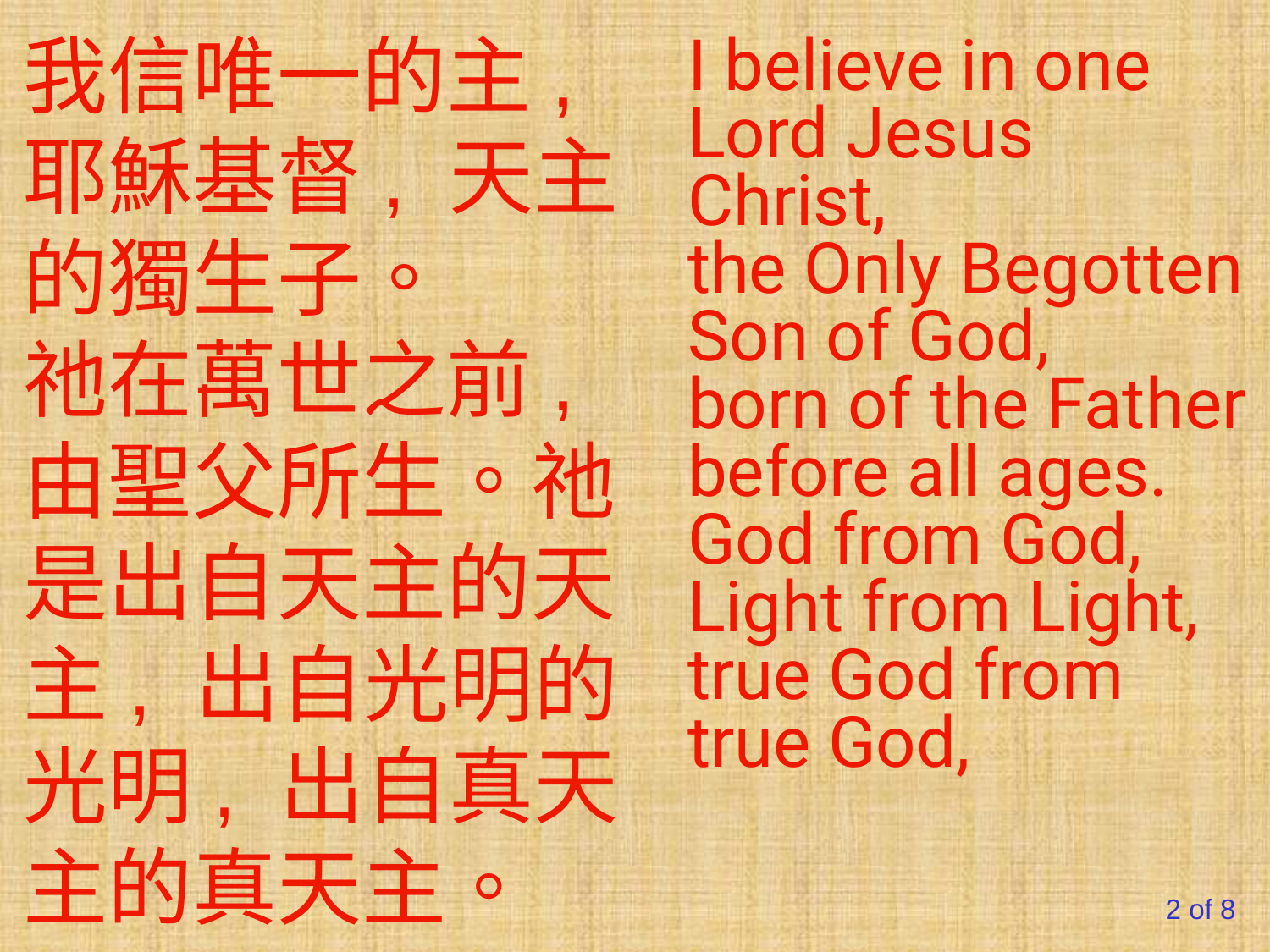

我信唯一的主, 耶穌基督, 天主的獨生子。
祂在萬世之前, 由聖父所生。祂是出自天主的天主, 出自光明的光明, 出自真天主的真天主。

I believe in one Lord Jesus Christ,
the Only Begotten Son of God,
born of the Father before all ages.
God from God, Light from Light,
true God from true God,

2 of 8